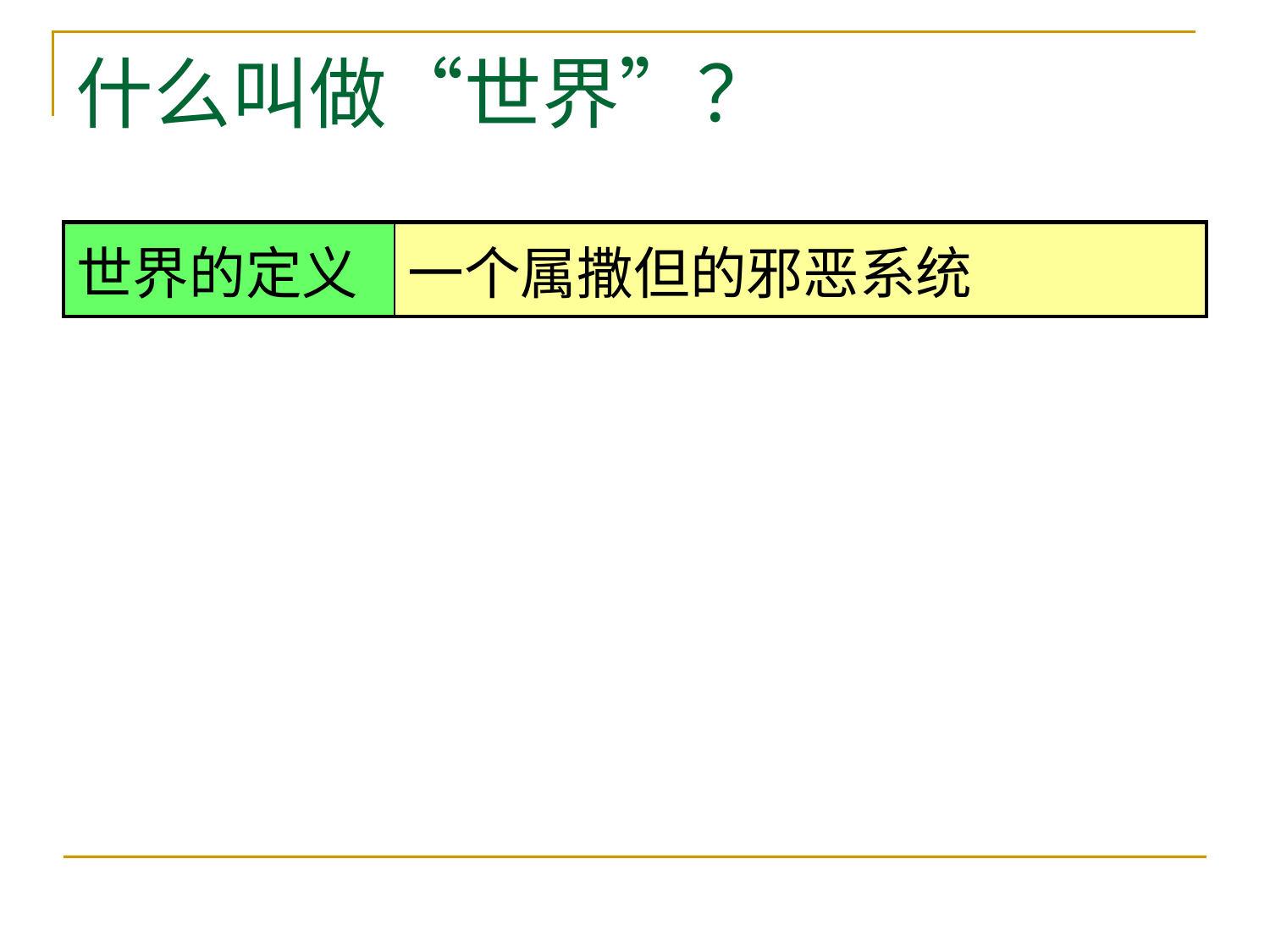

# 什么叫做“世界”？
| 世界的定义 | 一个属撒但的邪恶系统 |
| --- | --- |